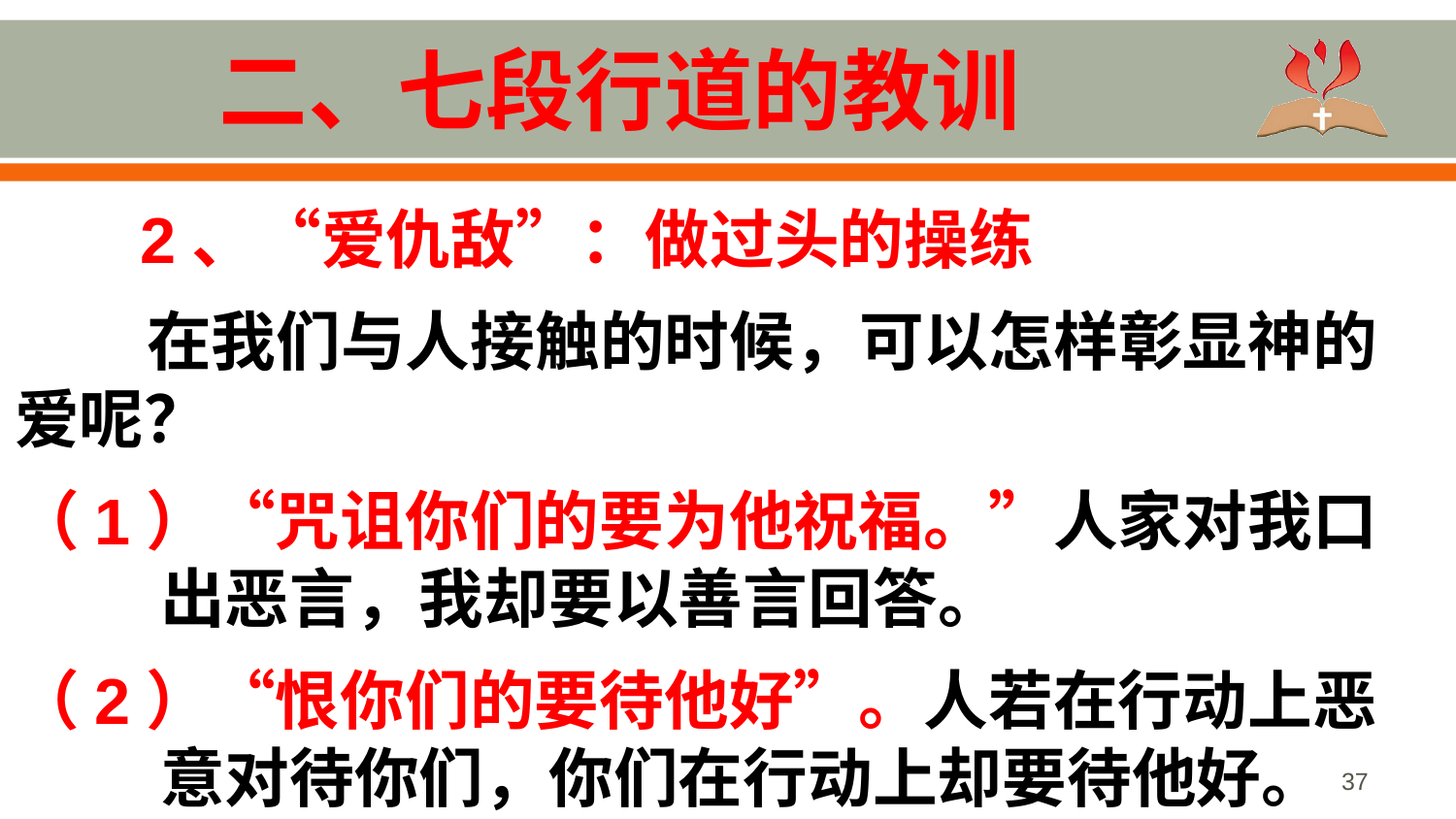

# 二、七段行道的教训
       2、“爱仇敌”：做过头的操练
        在我们与人接触的时候，可以怎样彰显神的爱呢？
（1）“咒诅你们的要为他祝福。”人家对我口出恶言，我却要以善言回答。
（2）“恨你们的要待他好”。人若在行动上恶意对待你们，你们在行动上却要待他好。

37